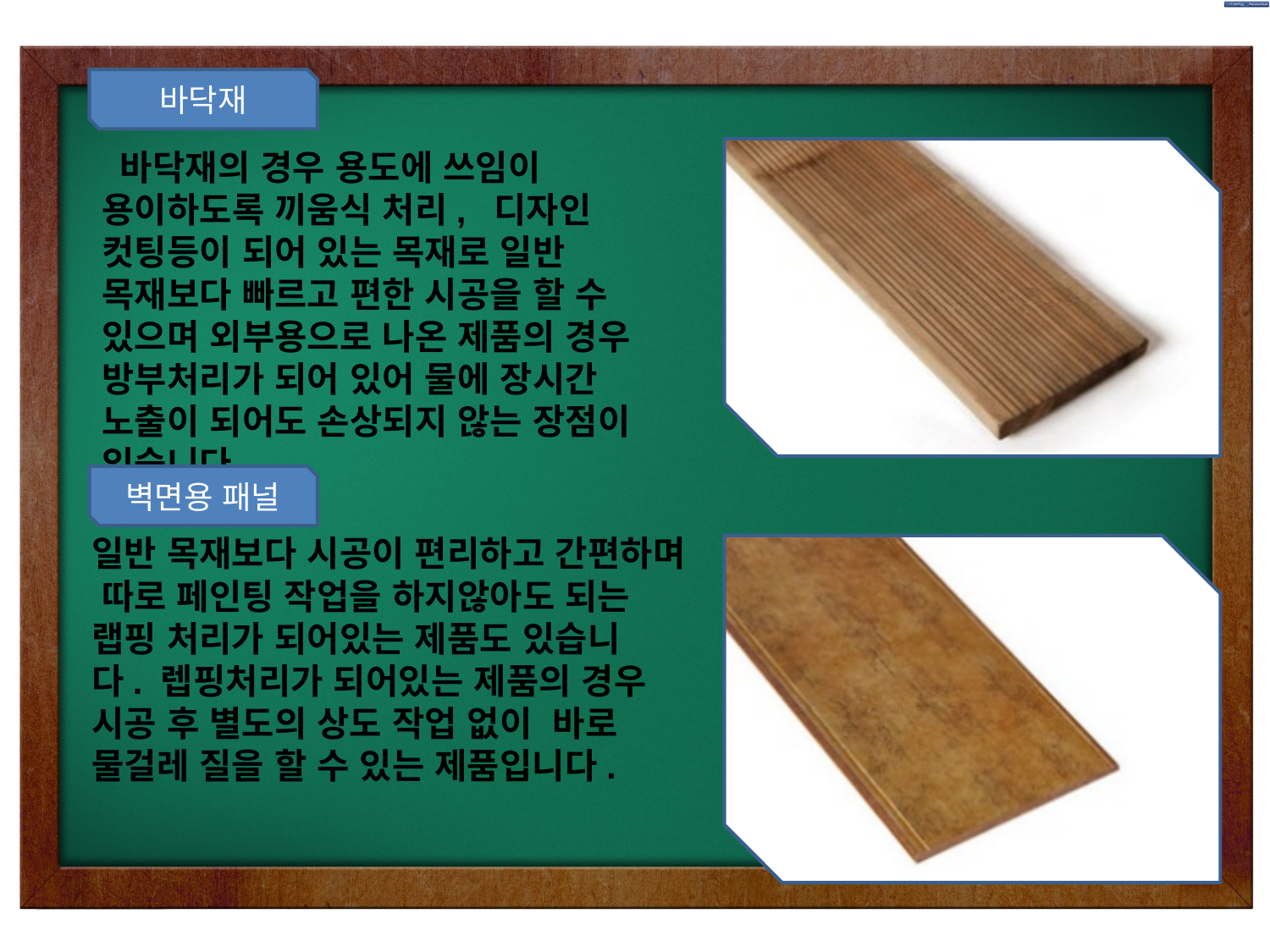

바닥재

 바닥재의 경우 용도에 쓰임이 용이하도록 끼움식 처리,  디자인 컷팅등이 되어 있는 목재로 일반 목재보다 빠르고 편한 시공을 할 수 있으며 외부용으로 나온 제품의 경우 방부처리가 되어 있어 물에 장시간 노출이 되어도 손상되지 않는 장점이 있습니다.
벽면용 패널
일반 목재보다 시공이 편리하고 간편하며 따로 페인팅 작업을 하지않아도 되는 랩핑 처리가 되어있는 제품도 있습니다. 렙핑처리가 되어있는 제품의 경우 시공 후 별도의 상도 작업 없이  바로 물걸레 질을 할 수 있는 제품입니다.